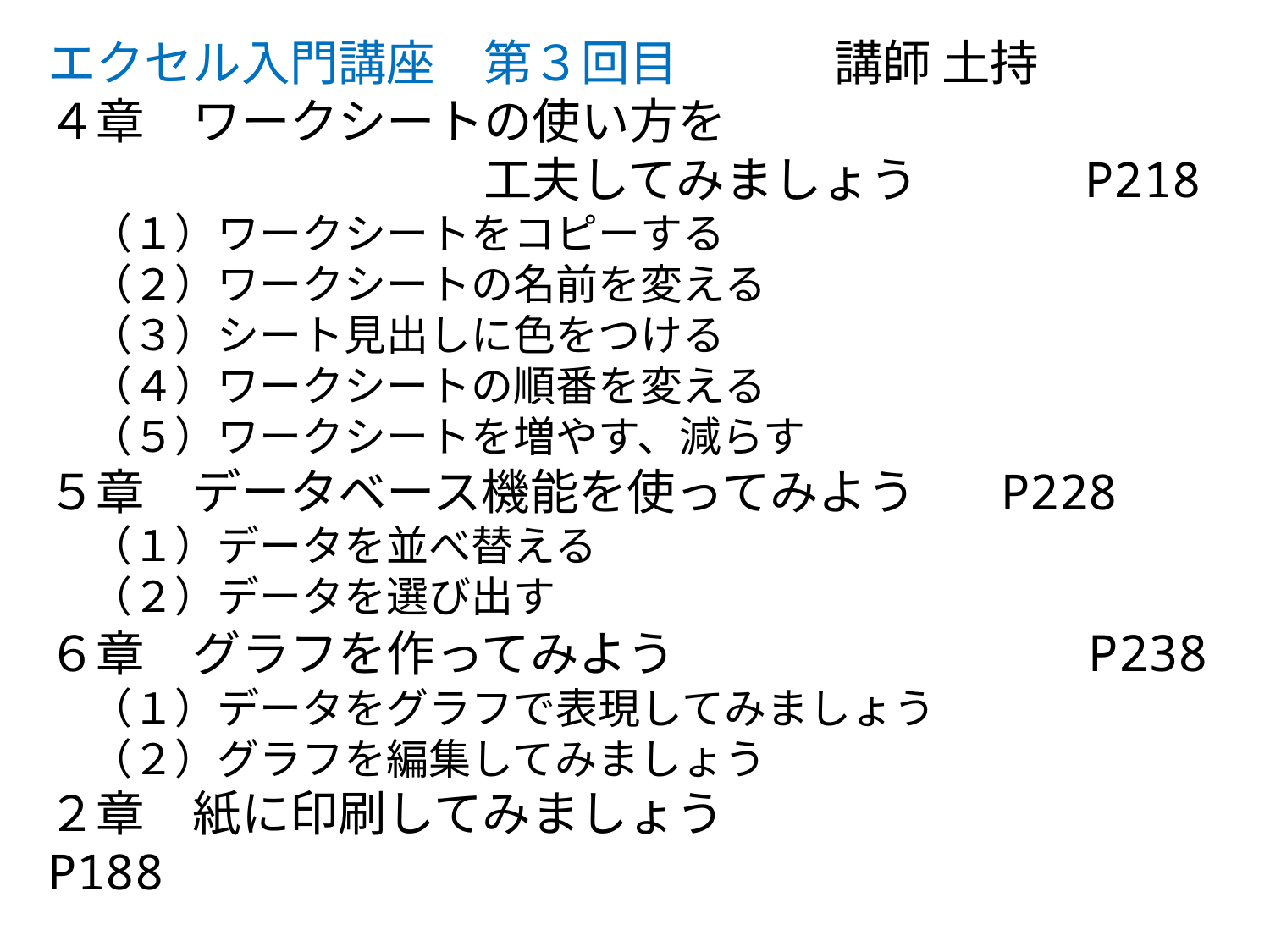

# エクセル入門講座　第３回目        　  講師 土持 ４章　ワークシートの使い方を 　　　　　　　　　工夫してみましょう　　　 P218 　（１）ワークシートをコピーする 　（２）ワークシートの名前を変える 　（３）シート見出しに色をつける 　（４）ワークシートの順番を変える 　（５）ワークシートを増やす、減らす ５章　データベース機能を使ってみよう       P228 　（１）データを並べ替える 　（２）データを選び出す ６章　グラフを作ってみよう　　　　　　 　　P238 　（１）データをグラフで表現してみましょう 　　　 　（２）グラフを編集してみましょう ２章　紙に印刷してみましょう　　　　　　　 P188